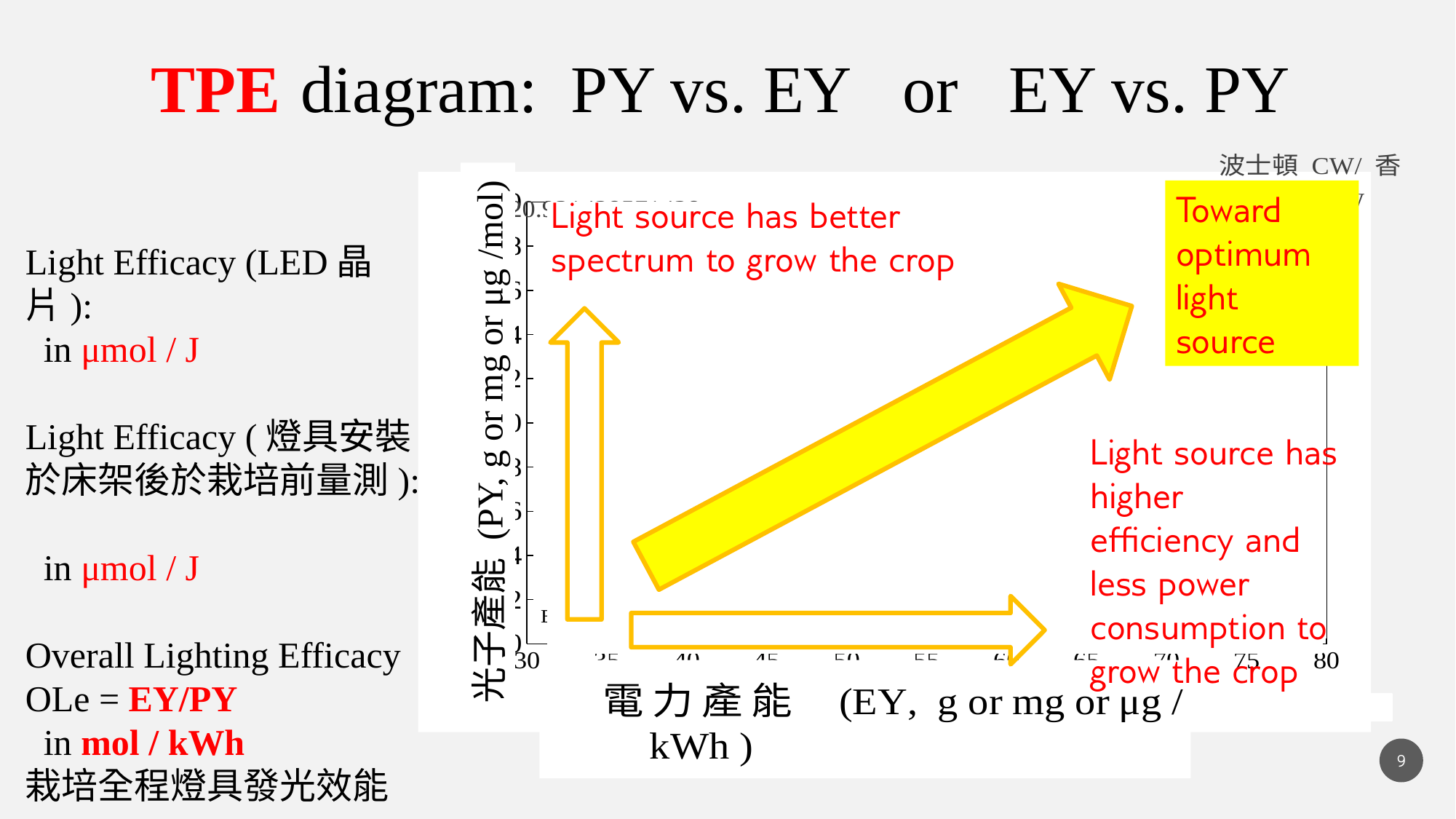

TPE diagram:  PY vs. EY   or   EY vs. PY

### Chart

| Category |  |
|---|---|

Toward optimum light source
Light source has better spectrum to grow the crop

光子產能 (PY, g or mg or μg /mol)
Light source has
higher efficiency and less power consumption to grow the crop

Light Efficacy (LED晶片):
  in μmol / J

Light Efficacy (燈具安裝於床架後於栽培前量測):
  in μmol / J

Overall Lighting Efficacy
OLe = EY/PY
  in mol / kWh
栽培全程燈具發光效能
9